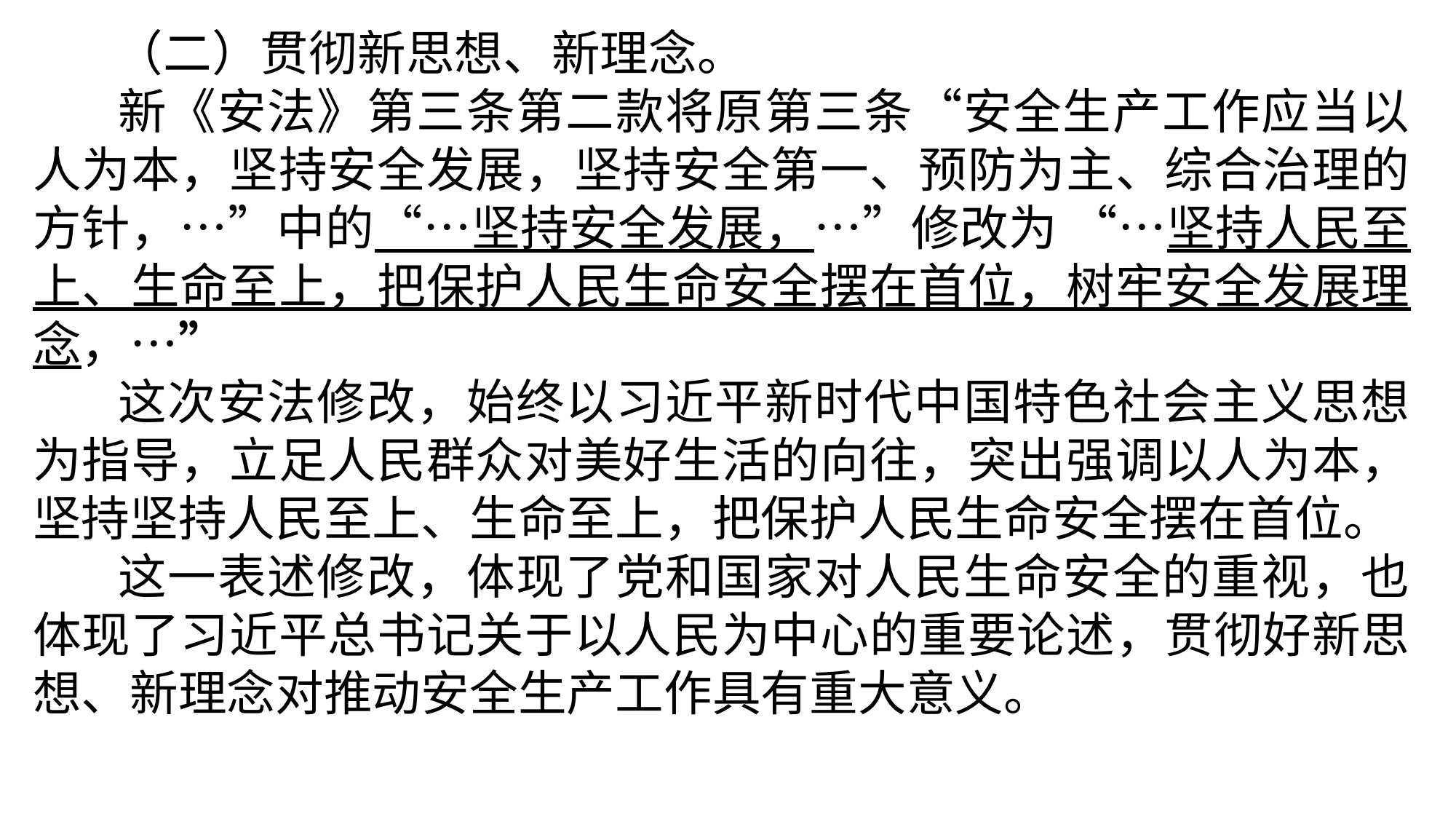

（二）贯彻新思想、新理念。
  新《安法》第三条第二款将原第三条“安全生产工作应当以人为本，坚持安全发展，坚持安全第一、预防为主、综合治理的方针，…”中的“…坚持安全发展，…”修改为 “…坚持人民至上、生命至上，把保护人民生命安全摆在首位，树牢安全发展理念，…”
  这次安法修改，始终以习近平新时代中国特色社会主义思想为指导，立足人民群众对美好生活的向往，突出强调以人为本，坚持坚持人民至上、生命至上，把保护人民生命安全摆在首位。
  这一表述修改，体现了党和国家对人民生命安全的重视，也体现了习近平总书记关于以人民为中心的重要论述，贯彻好新思想、新理念对推动安全生产工作具有重大意义。